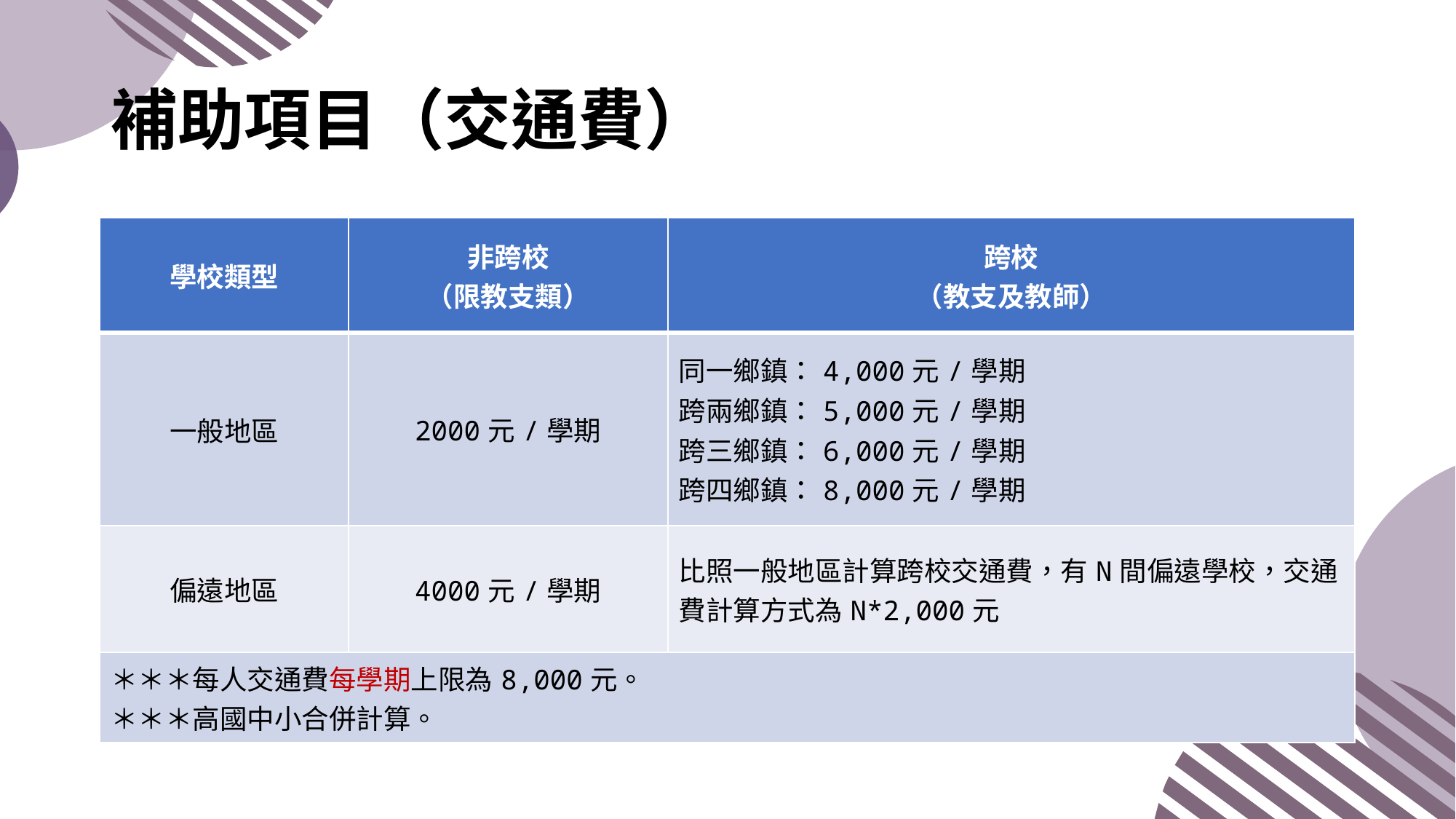

# 補助項目（交通費）
| 學校類型 | 非跨校 （限教支類） | 跨校 （教支及教師） |
| --- | --- | --- |
| 一般地區 | 2000元/學期 | 同一鄉鎮：4,000元/學期 跨兩鄉鎮：5,000元/學期 跨三鄉鎮：6,000元/學期 跨四鄉鎮：8,000元/學期 |
| 偏遠地區 | 4000元/學期 | 比照一般地區計算跨校交通費，有N間偏遠學校，交通費計算方式為N\*2,000元 |
| ＊＊＊每人交通費每學期上限為8,000元。 ＊＊＊高國中小合併計算。 |  |  |